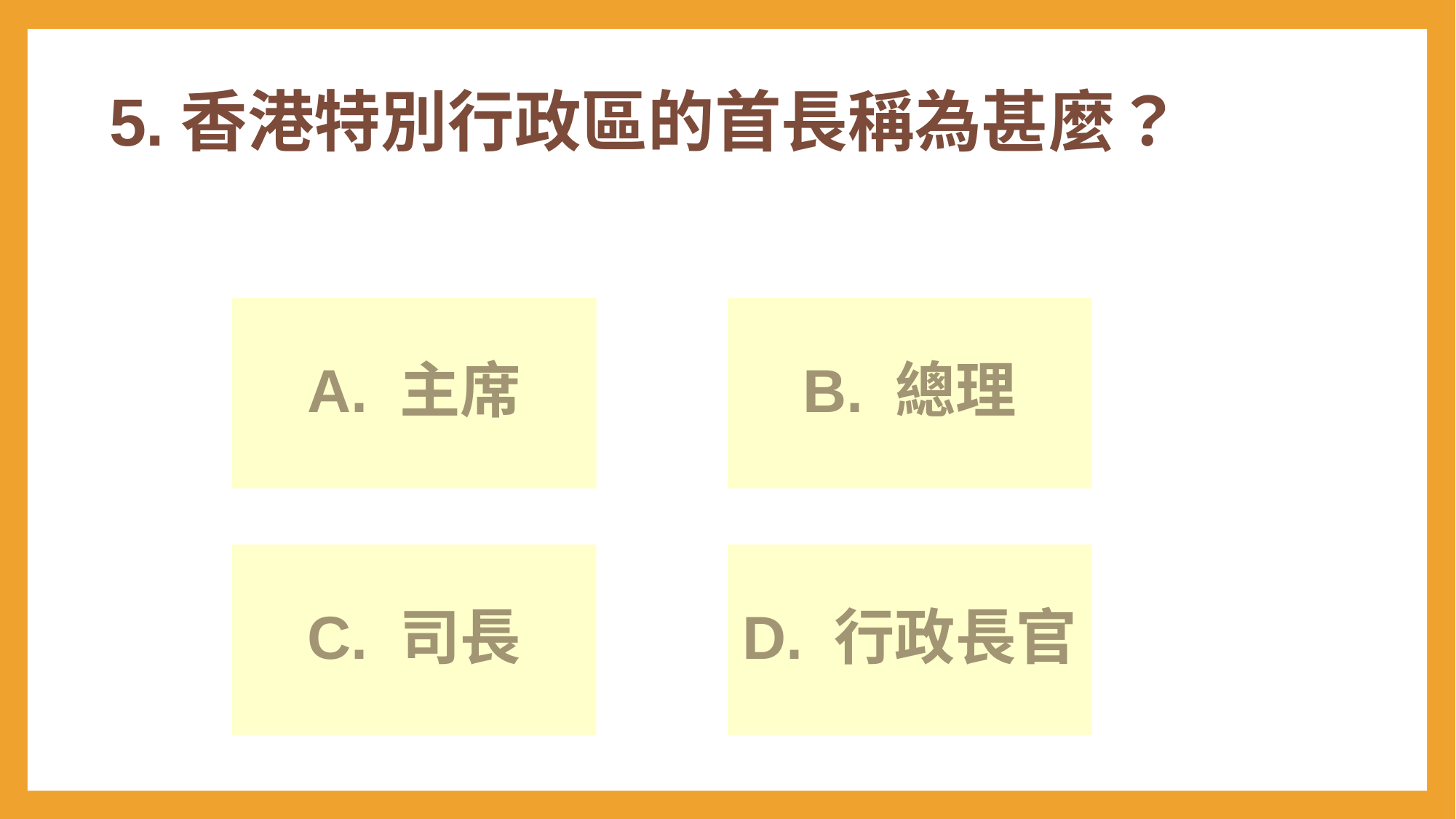

# 5.香港特別行政區的首長稱為甚麼？
A. 主席
B. 總理
C. 司長
D. 行政長官